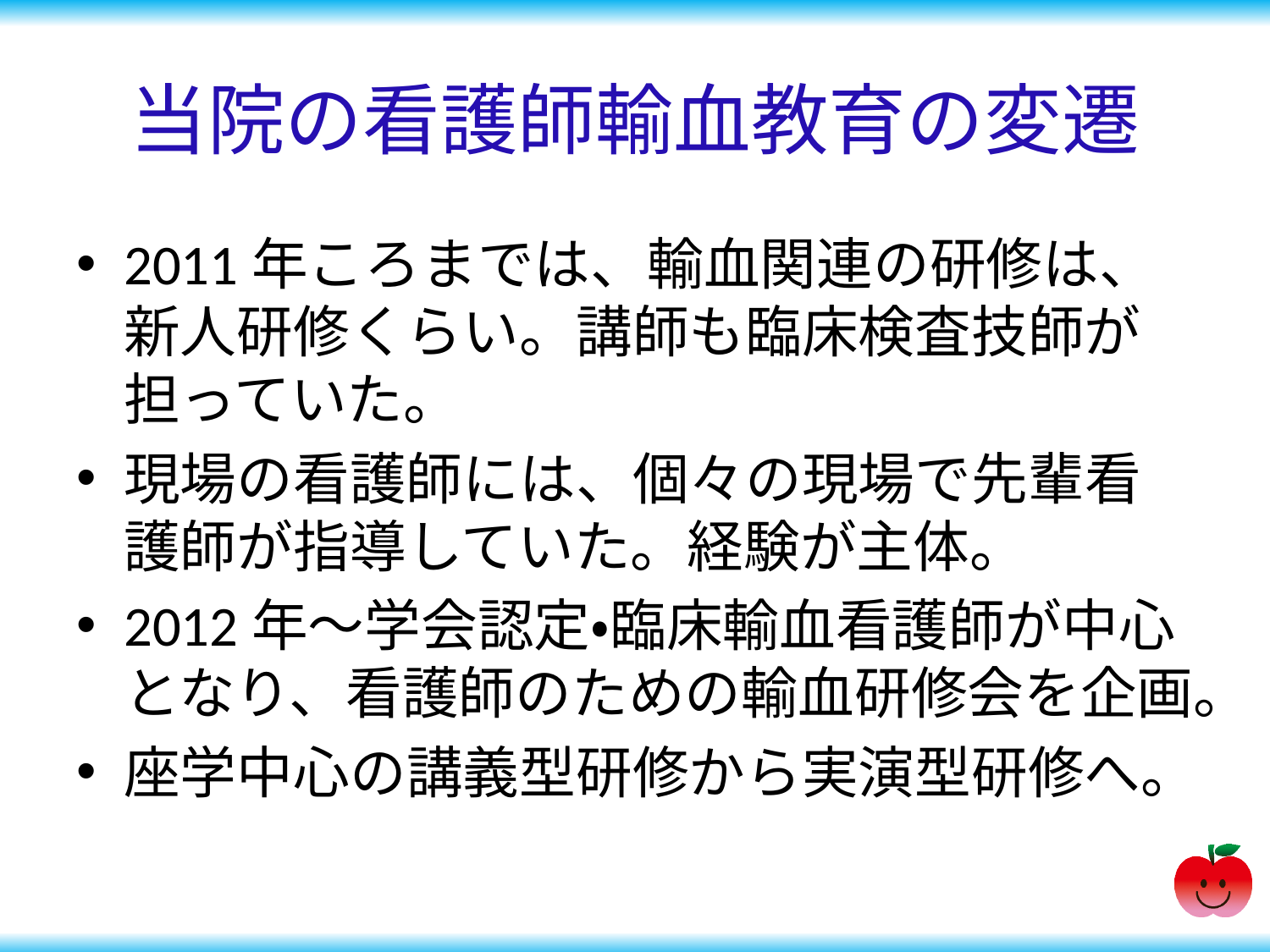

# 当院の看護師輸血教育の変遷
2011年ころまでは、輸血関連の研修は、新人研修くらい。講師も臨床検査技師が担っていた。
現場の看護師には、個々の現場で先輩看護師が指導していた。経験が主体。
2012年～学会認定・臨床輸血看護師が中心となり、看護師のための輸血研修会を企画。
座学中心の講義型研修から実演型研修へ。